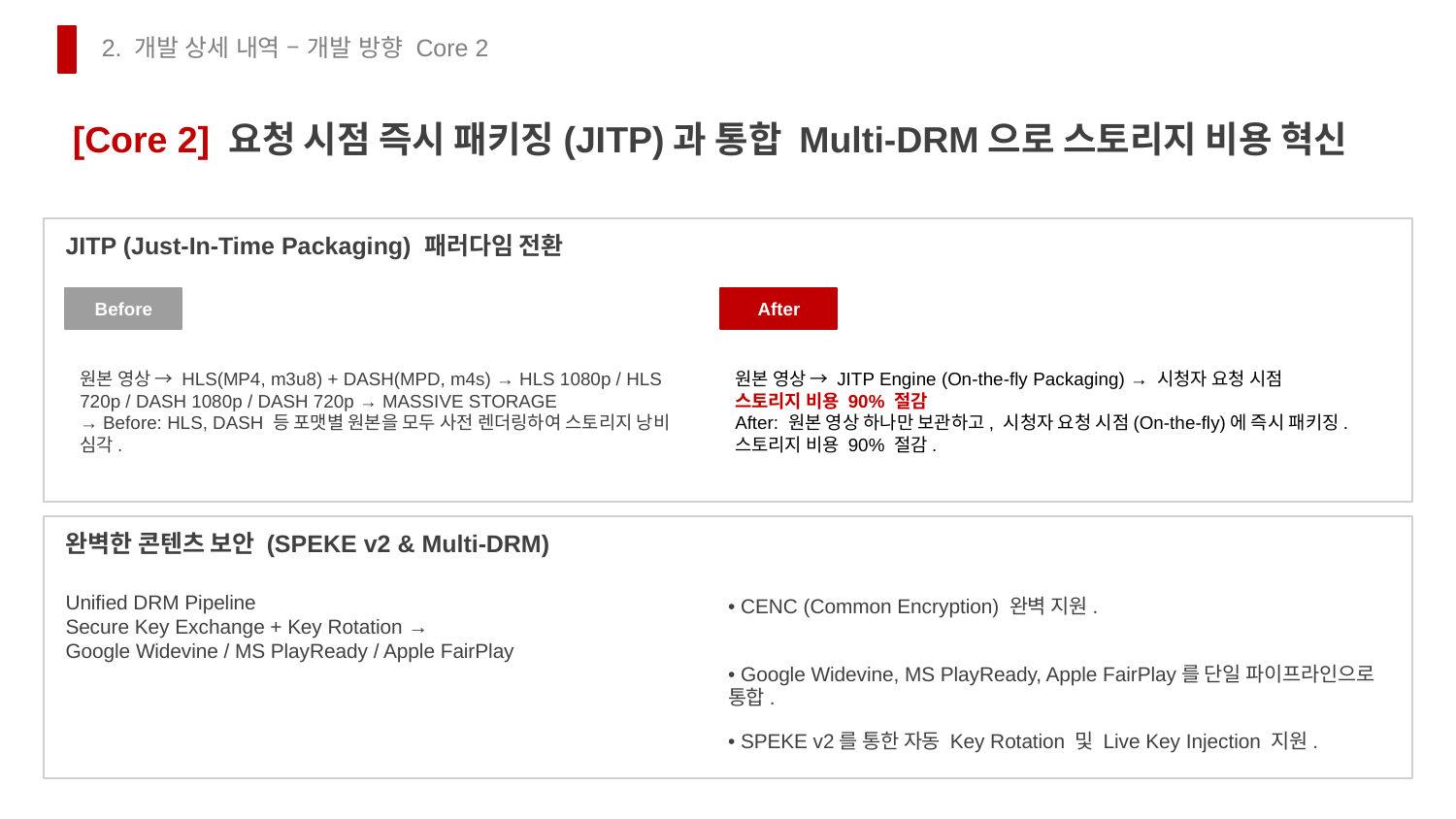

2. 개발 상세 내역 – 개발 방향 Core 2

[Core 2] 요청 시점 즉시 패키징(JITP)과 통합 Multi-DRM으로 스토리지 비용 혁신

JITP (Just-In-Time Packaging) 패러다임 전환

Before

After
원본 영상 → HLS(MP4, m3u8) + DASH(MPD, m4s) → HLS 1080p / HLS 720p / DASH 1080p / DASH 720p → MASSIVE STORAGE
→ Before: HLS, DASH 등 포맷별 원본을 모두 사전 렌더링하여 스토리지 낭비 심각.
원본 영상 → JITP Engine (On-the-fly Packaging) → 시청자 요청 시점
스토리지 비용 90% 절감
After: 원본 영상 하나만 보관하고, 시청자 요청 시점(On-the-fly)에 즉시 패키징. 스토리지 비용 90% 절감.

완벽한 콘텐츠 보안 (SPEKE v2 & Multi-DRM)
Unified DRM Pipeline
Secure Key Exchange + Key Rotation →
Google Widevine / MS PlayReady / Apple FairPlay
• CENC (Common Encryption) 완벽 지원.
• Google Widevine, MS PlayReady, Apple FairPlay를 단일 파이프라인으로 통합.
• SPEKE v2를 통한 자동 Key Rotation 및 Live Key Injection 지원.